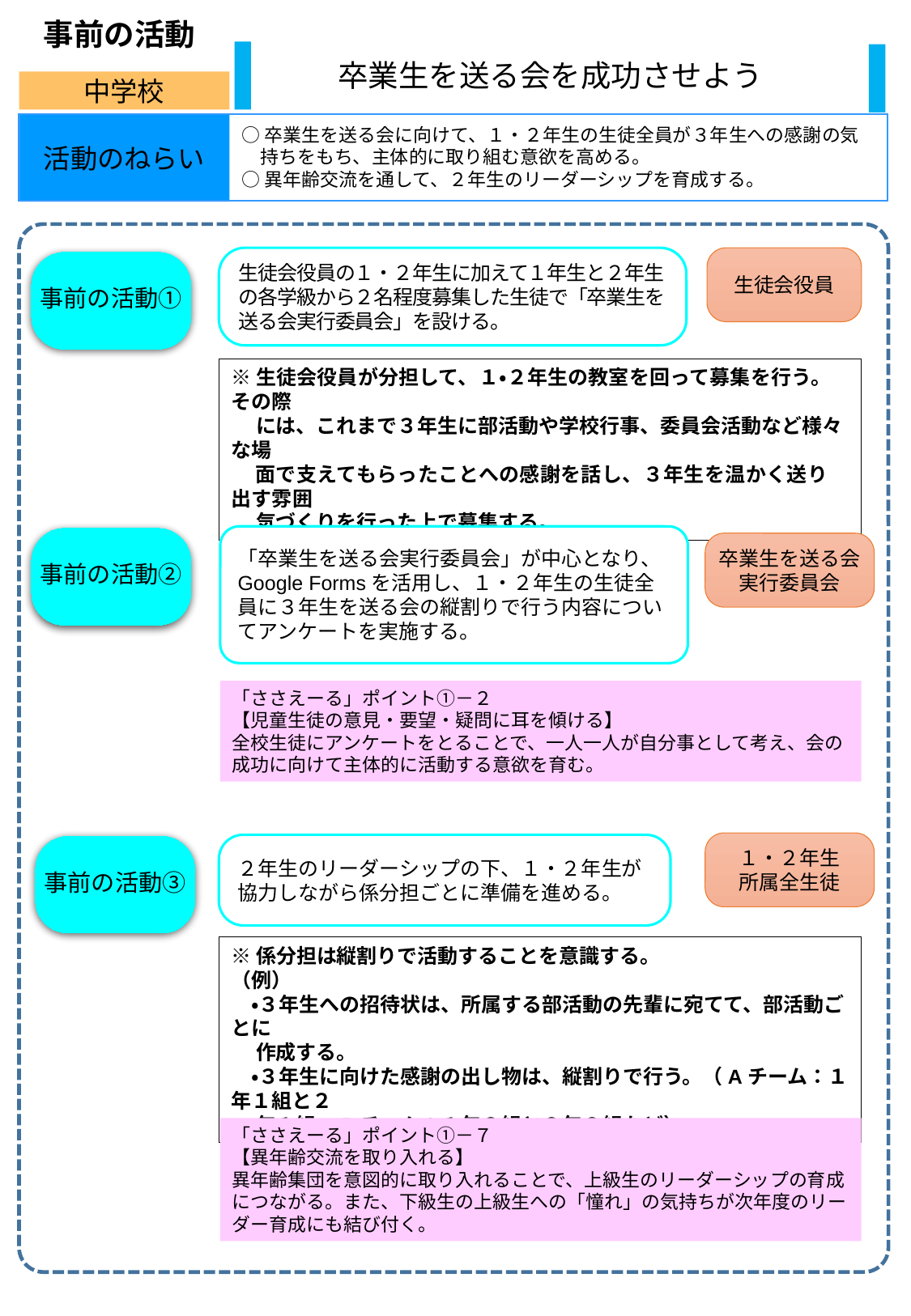

事前の活動

卒業生を送る会を成功させよう

中学校

活動のねらい
○卒業生を送る会に向けて、１・２年生の生徒全員が３年生への感謝の気
　持ちをもち、主体的に取り組む意欲を高める。
○異年齢交流を通して、２年生のリーダーシップを育成する。

生徒会役員の１・２年生に加えて１年生と２年生の各学級から２名程度募集した生徒で「卒業生を送る会実行委員会」を設ける。
生徒会役員
事前の活動①
※生徒会役員が分担して、１・２年生の教室を回って募集を行う。その際
　 には、これまで３年生に部活動や学校行事、委員会活動など様々な場
　 面で支えてもらったことへの感謝を話し、３年生を温かく送り出す雰囲
　 気づくりを行った上で募集する。
「卒業生を送る会実行委員会」が中心となり、Google Formsを活用し、１・２年生の生徒全員に３年生を送る会の縦割りで行う内容についてアンケートを実施する。
事前の活動②
卒業生を送る会
実行委員会
「ささえーる」ポイント①－２
【児童生徒の意見・要望・疑問に耳を傾ける】
全校生徒にアンケートをとることで、一人一人が自分事として考え、会の成功に向けて主体的に活動する意欲を育む。
１・２年生
所属全生徒
２年生のリーダーシップの下、１・２年生が
協力しながら係分担ごとに準備を進める。
事前の活動③
※係分担は縦割りで活動することを意識する。
（例）
　・３年生への招待状は、所属する部活動の先輩に宛てて、部活動ごとに
　 作成する。
　・３年生に向けた感謝の出し物は、縦割りで行う。（Aチーム：１年１組と２
　 年１組、Bチーム：１年２組と２年２組など）
「ささえーる」ポイント①－７
【異年齢交流を取り入れる】
異年齢集団を意図的に取り入れることで、上級生のリーダーシップの育成につながる。また、下級生の上級生への「憧れ」の気持ちが次年度のリーダー育成にも結び付く。